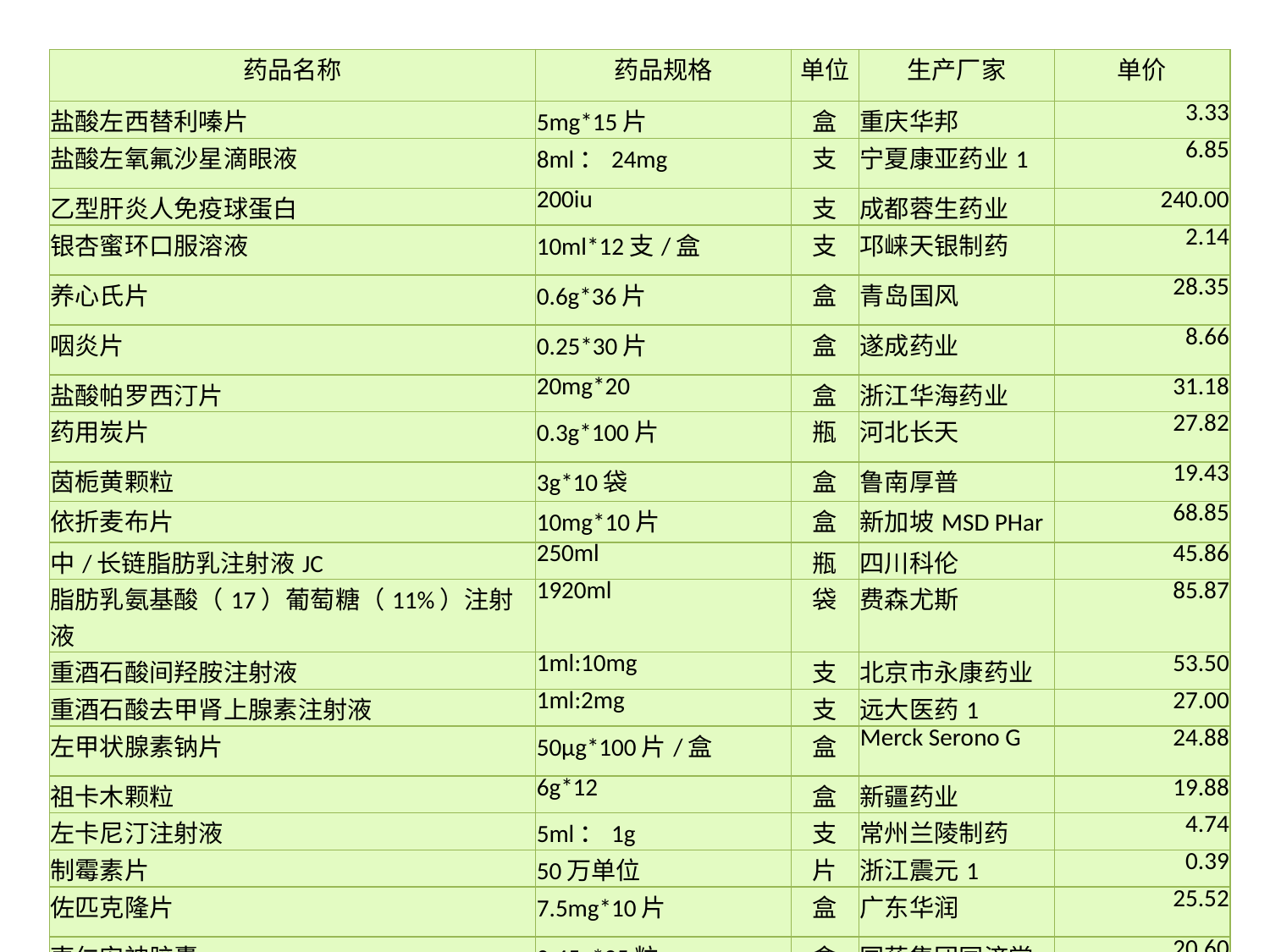

| 药品名称 | 药品规格 | 单位 | 生产厂家 | 单价 |
| --- | --- | --- | --- | --- |
| 盐酸左西替利嗪片 | 5mg\*15片 | 盒 | 重庆华邦 | 3.33 |
| 盐酸左氧氟沙星滴眼液 | 8ml：24mg | 支 | 宁夏康亚药业1 | 6.85 |
| 乙型肝炎人免疫球蛋白 | 200iu | 支 | 成都蓉生药业 | 240.00 |
| 银杏蜜环口服溶液 | 10ml\*12支/盒 | 支 | 邛崃天银制药 | 2.14 |
| 养心氏片 | 0.6g\*36片 | 盒 | 青岛国风 | 28.35 |
| 咽炎片 | 0.25\*30片 | 盒 | 遂成药业 | 8.66 |
| 盐酸帕罗西汀片 | 20mg\*20 | 盒 | 浙江华海药业 | 31.18 |
| 药用炭片 | 0.3g\*100片 | 瓶 | 河北长天 | 27.82 |
| 茵栀黄颗粒 | 3g\*10袋 | 盒 | 鲁南厚普 | 19.43 |
| 依折麦布片 | 10mg\*10片 | 盒 | 新加坡MSD PHar | 68.85 |
| 中/长链脂肪乳注射液JC | 250ml | 瓶 | 四川科伦 | 45.86 |
| 脂肪乳氨基酸（17）葡萄糖（11%）注射液 | 1920ml | 袋 | 费森尤斯 | 85.87 |
| 重酒石酸间羟胺注射液 | 1ml:10mg | 支 | 北京市永康药业 | 53.50 |
| 重酒石酸去甲肾上腺素注射液 | 1ml:2mg | 支 | 远大医药1 | 27.00 |
| 左甲状腺素钠片 | 50μg\*100片/盒 | 盒 | Merck Serono G | 24.88 |
| 祖卡木颗粒 | 6g\*12 | 盒 | 新疆药业 | 19.88 |
| 左卡尼汀注射液 | 5ml：1g | 支 | 常州兰陵制药 | 4.74 |
| 制霉素片 | 50万单位 | 片 | 浙江震元1 | 0.39 |
| 佐匹克隆片 | 7.5mg\*10片 | 盒 | 广东华润 | 25.52 |
| 枣仁安神胶囊 | 0.45g\*25粒. | 盒 | 国药集团同济堂 | 20.60 |